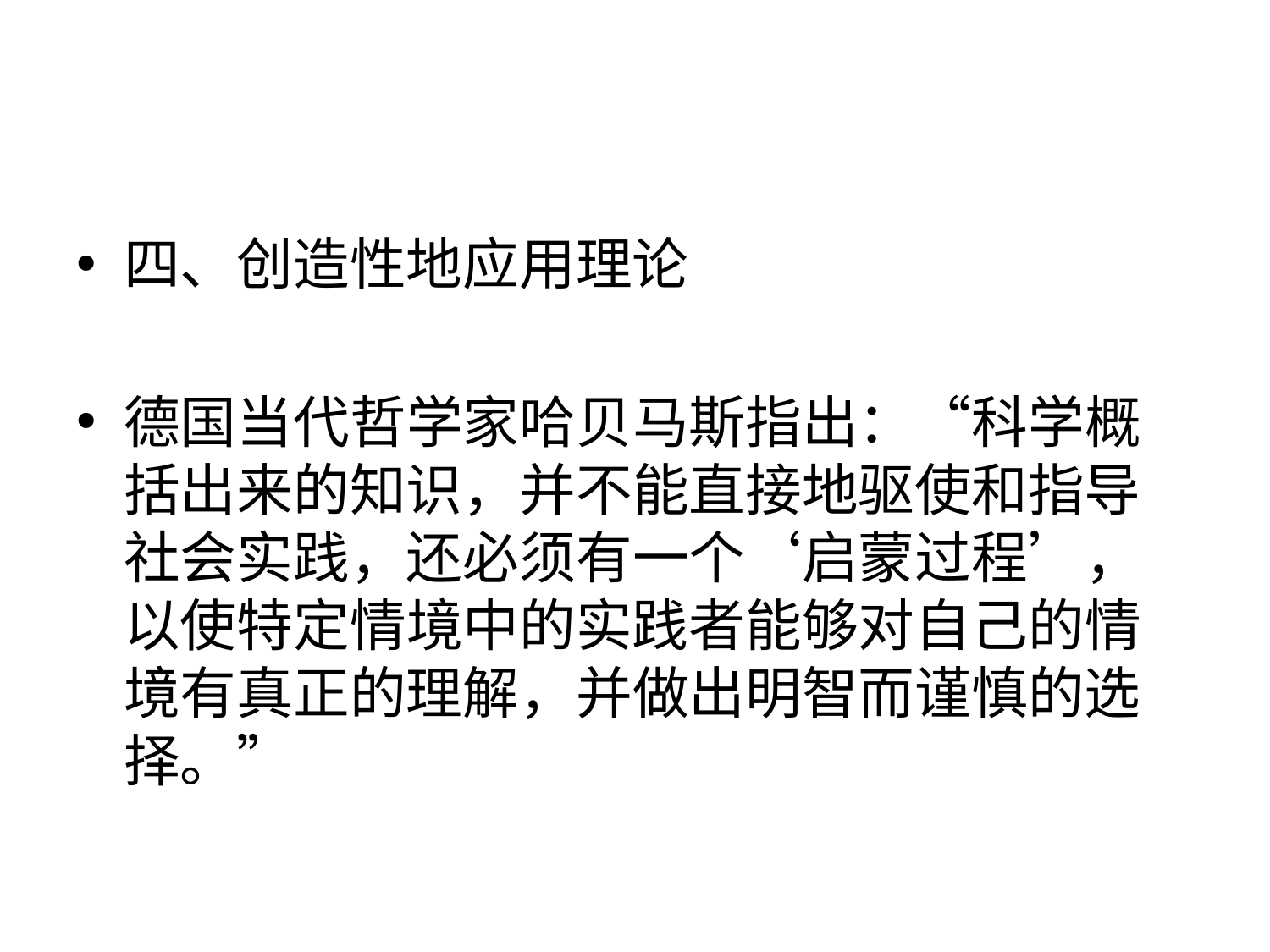

#
四、创造性地应用理论

德国当代哲学家哈贝马斯指出：“科学概括出来的知识，并不能直接地驱使和指导社会实践，还必须有一个‘启蒙过程’，以使特定情境中的实践者能够对自己的情境有真正的理解，并做出明智而谨慎的选择。”